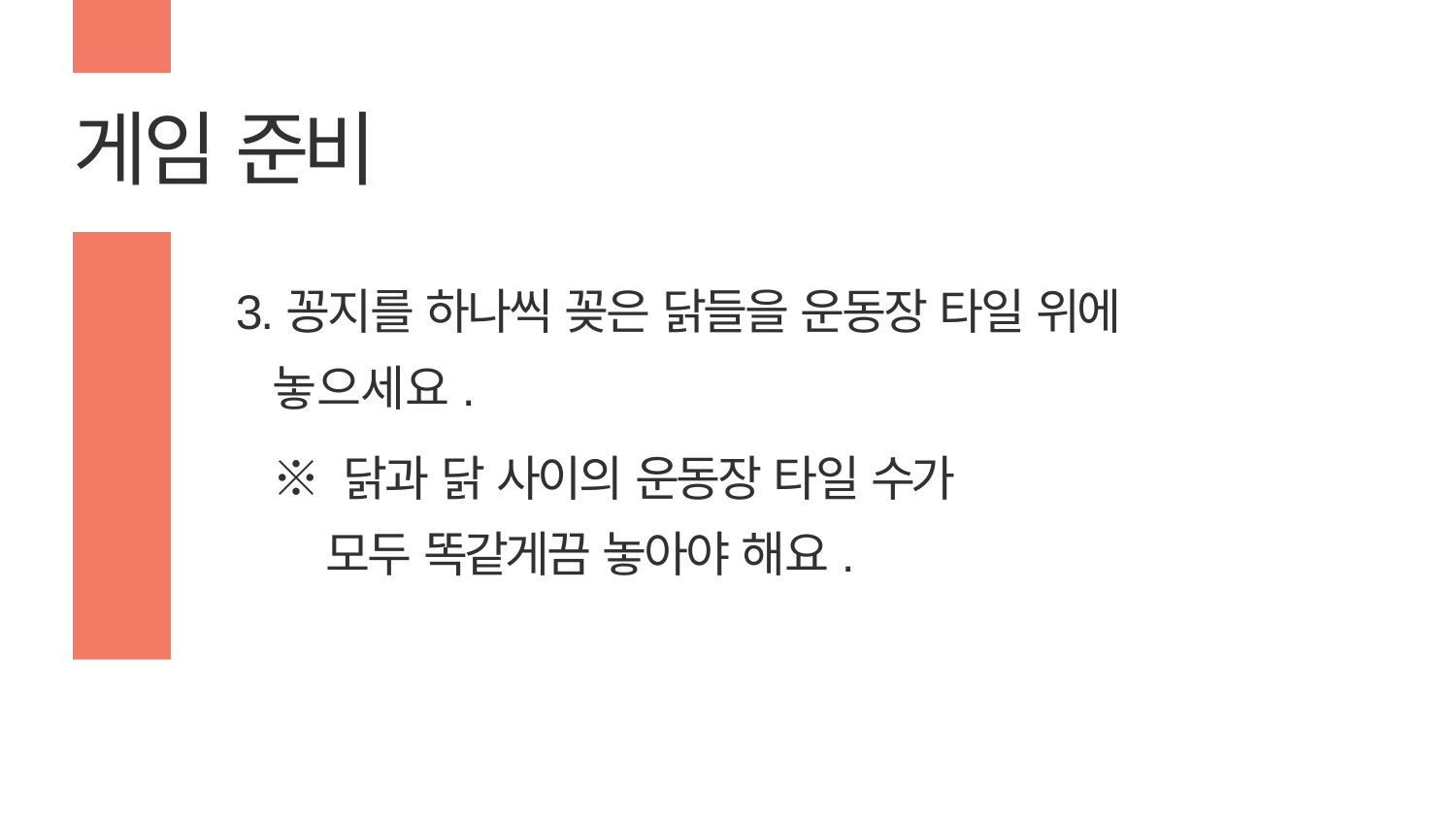

# 게임 준비

3.꽁지를 하나씩 꽂은 닭들을 운동장 타일 위에
놓으세요.
※ 닭과 닭 사이의 운동장 타일 수가
 모두 똑같게끔 놓아야 해요.